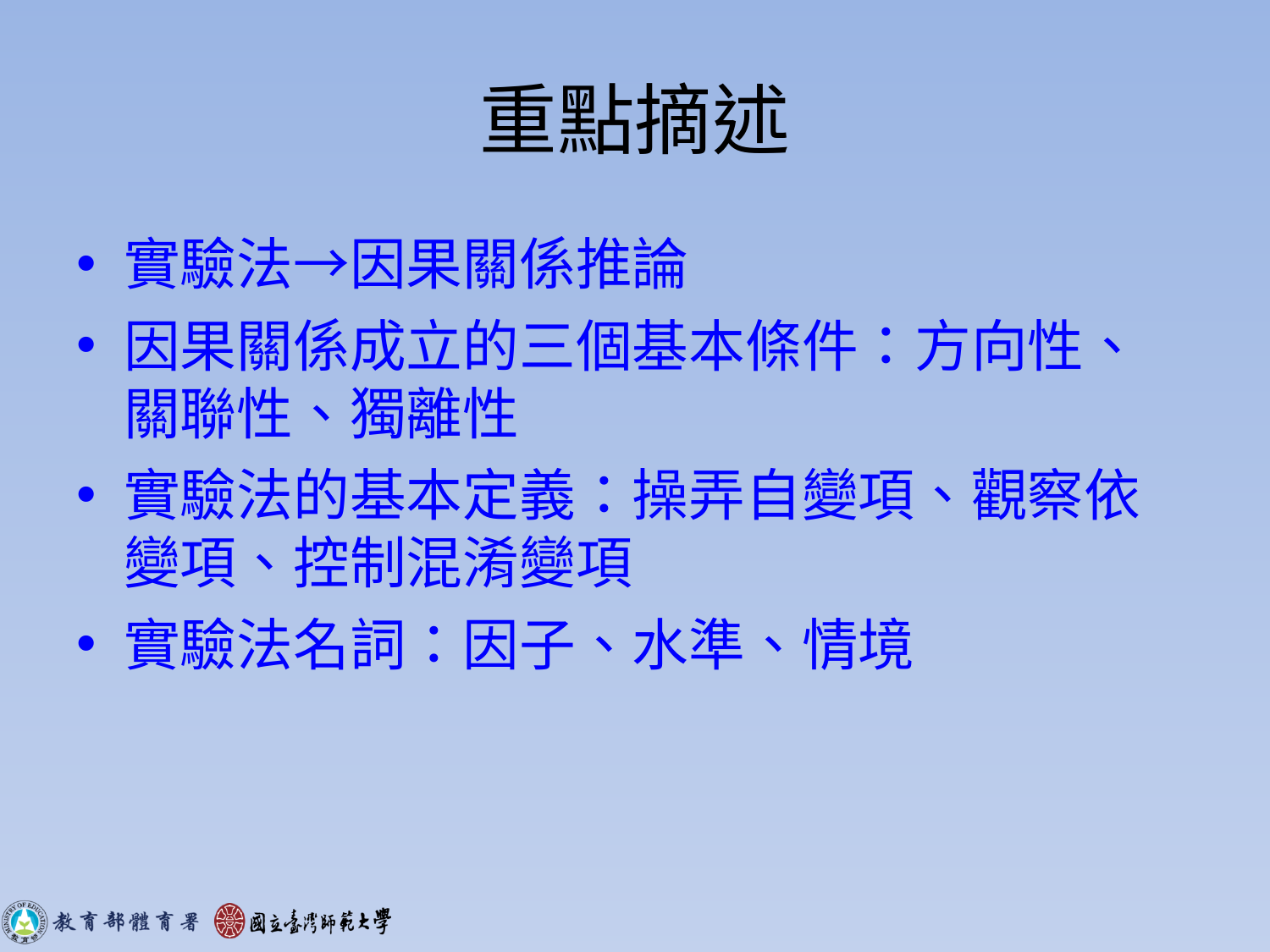

# 重點摘述
實驗法→因果關係推論
因果關係成立的三個基本條件：方向性、關聯性、獨離性
實驗法的基本定義：操弄自變項、觀察依變項、控制混淆變項
實驗法名詞：因子、水準、情境